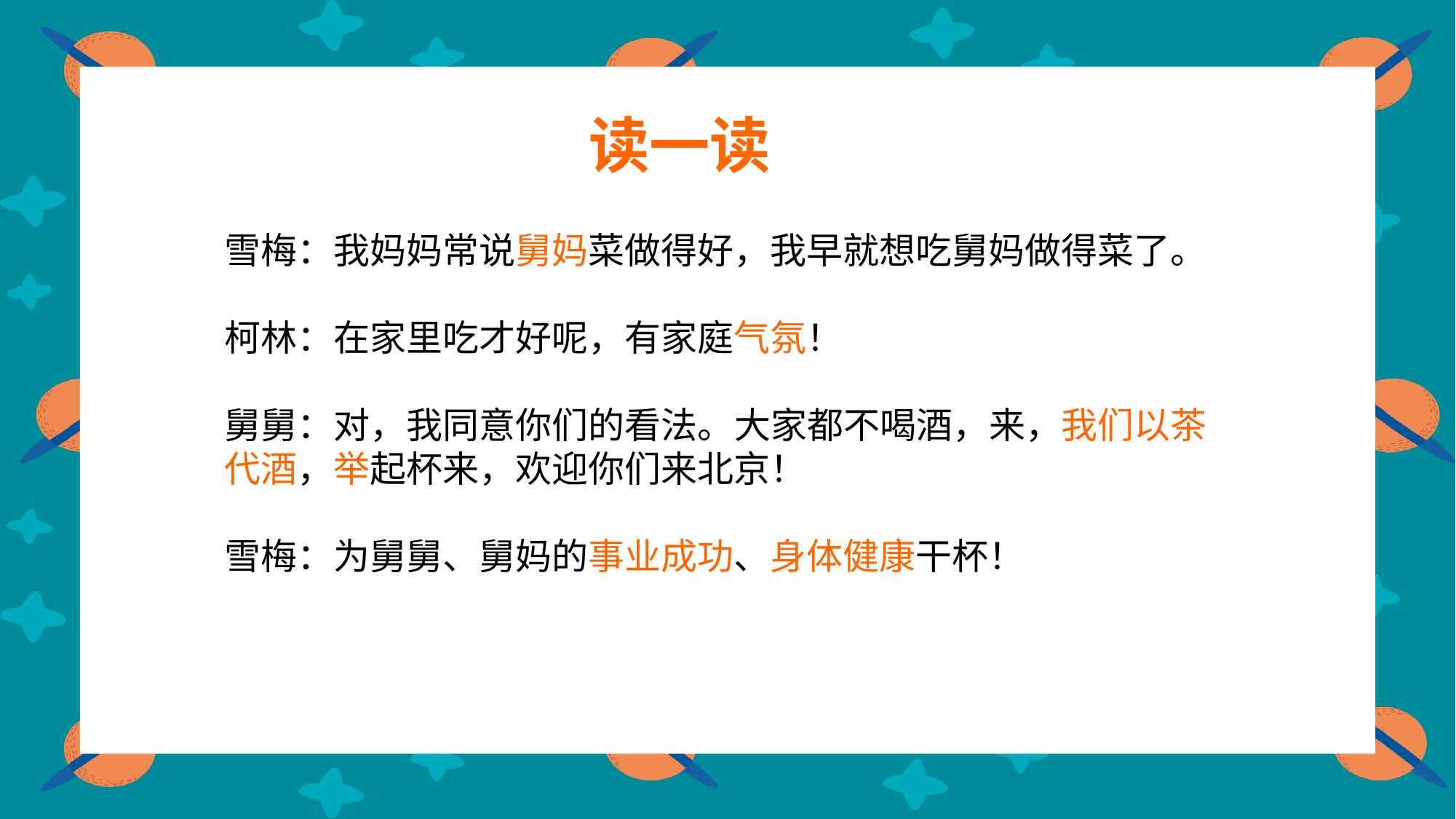

读一读
雪梅：我妈妈常说舅妈菜做得好，我早就想吃舅妈做得菜了。

柯林：在家里吃才好呢，有家庭气氛！

舅舅：对，我同意你们的看法。大家都不喝酒，来，我们以茶代酒，举起杯来，欢迎你们来北京！

雪梅：为舅舅、舅妈的事业成功、身体健康干杯！